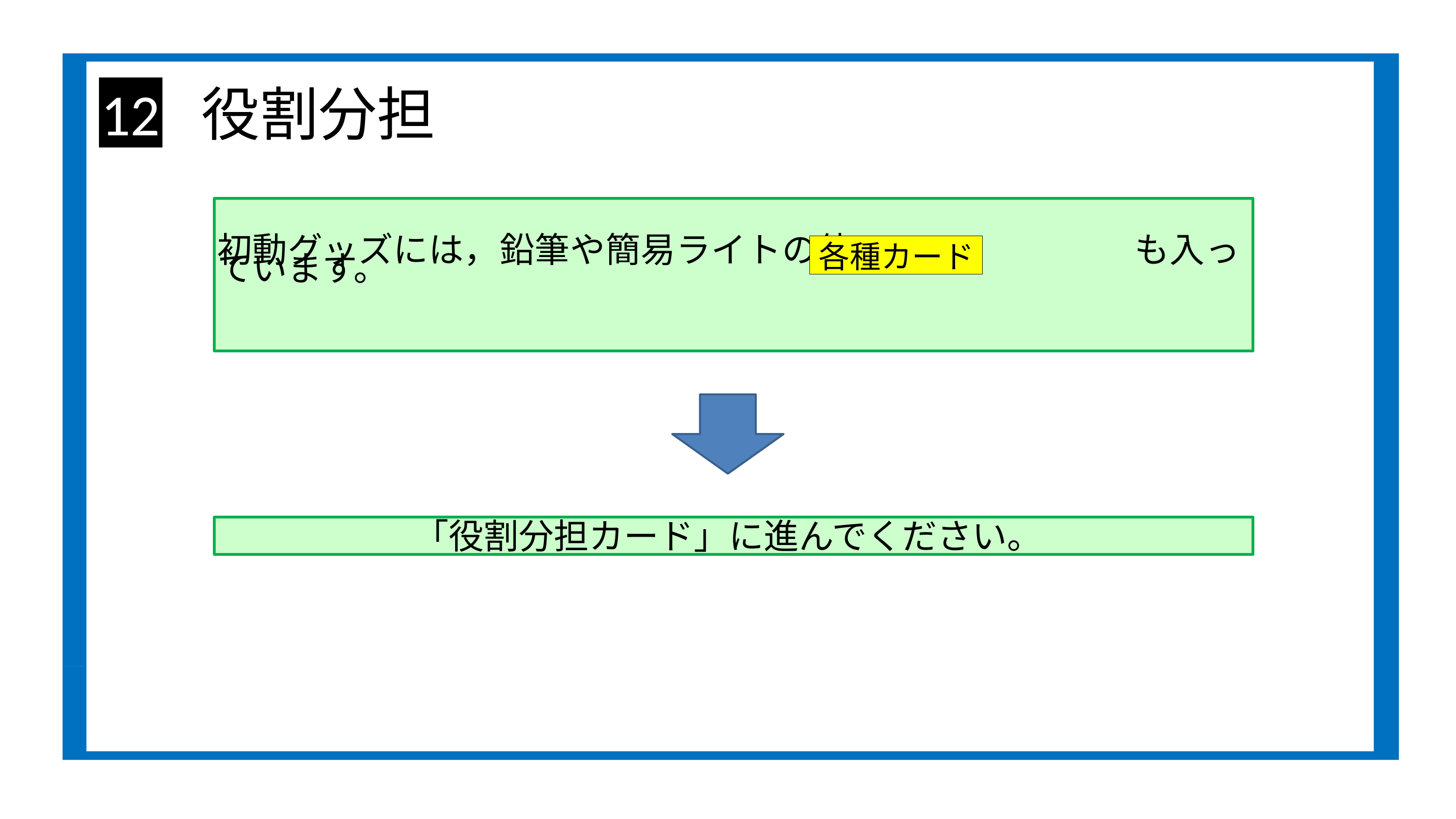

# 役割分担
12

初動グッズには，鉛筆や簡易ライトの他，　　　　　　　も入っています。
各種カード

「役割分担カード」に進んでください。